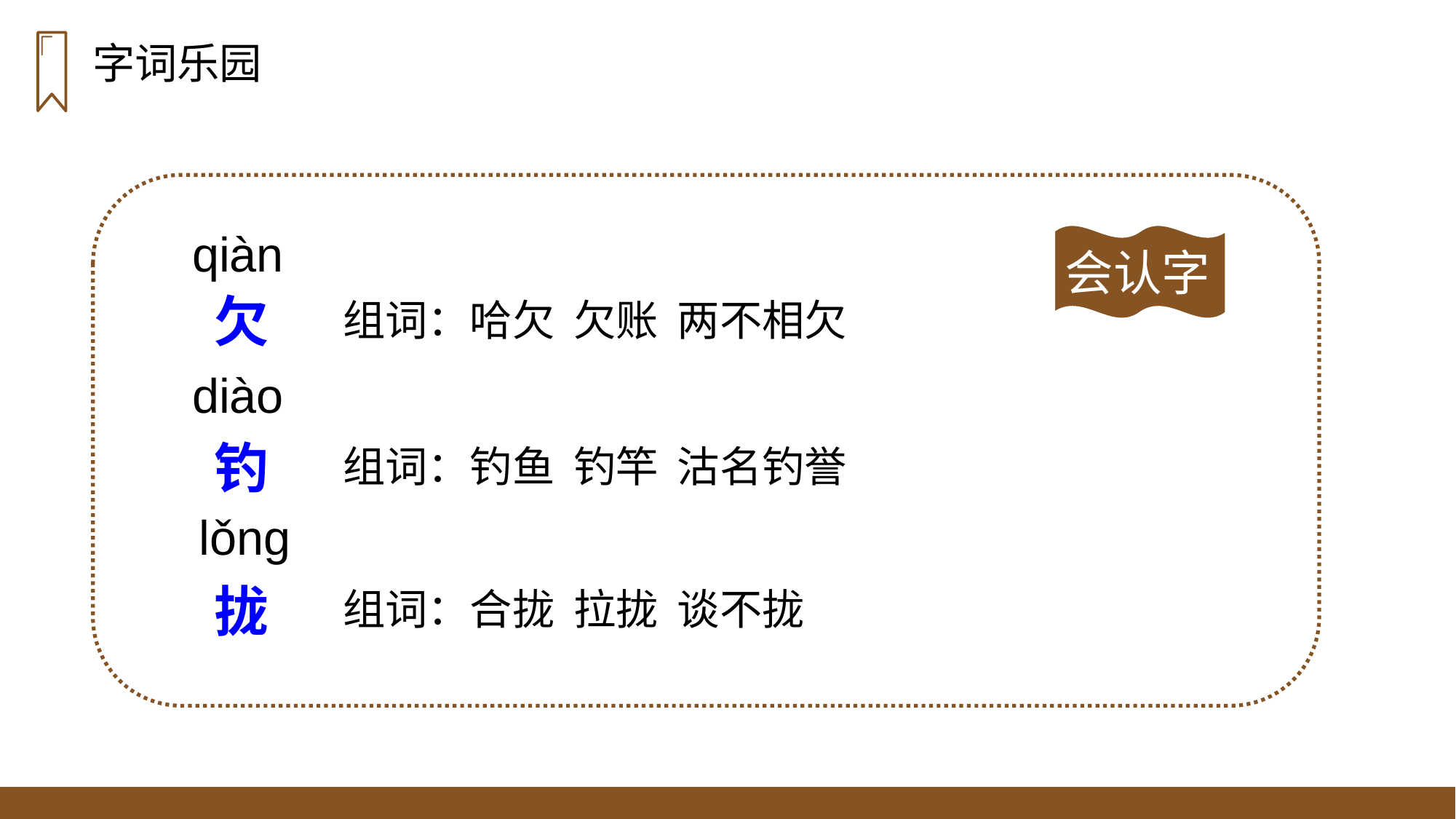

字词乐园

qiàn
会认字
欠
组词：哈欠  欠账  两不相欠
diào
钓
组词：钓鱼  钓竿  沽名钓誉
lǒnɡ
拢
组词：合拢  拉拢  谈不拢